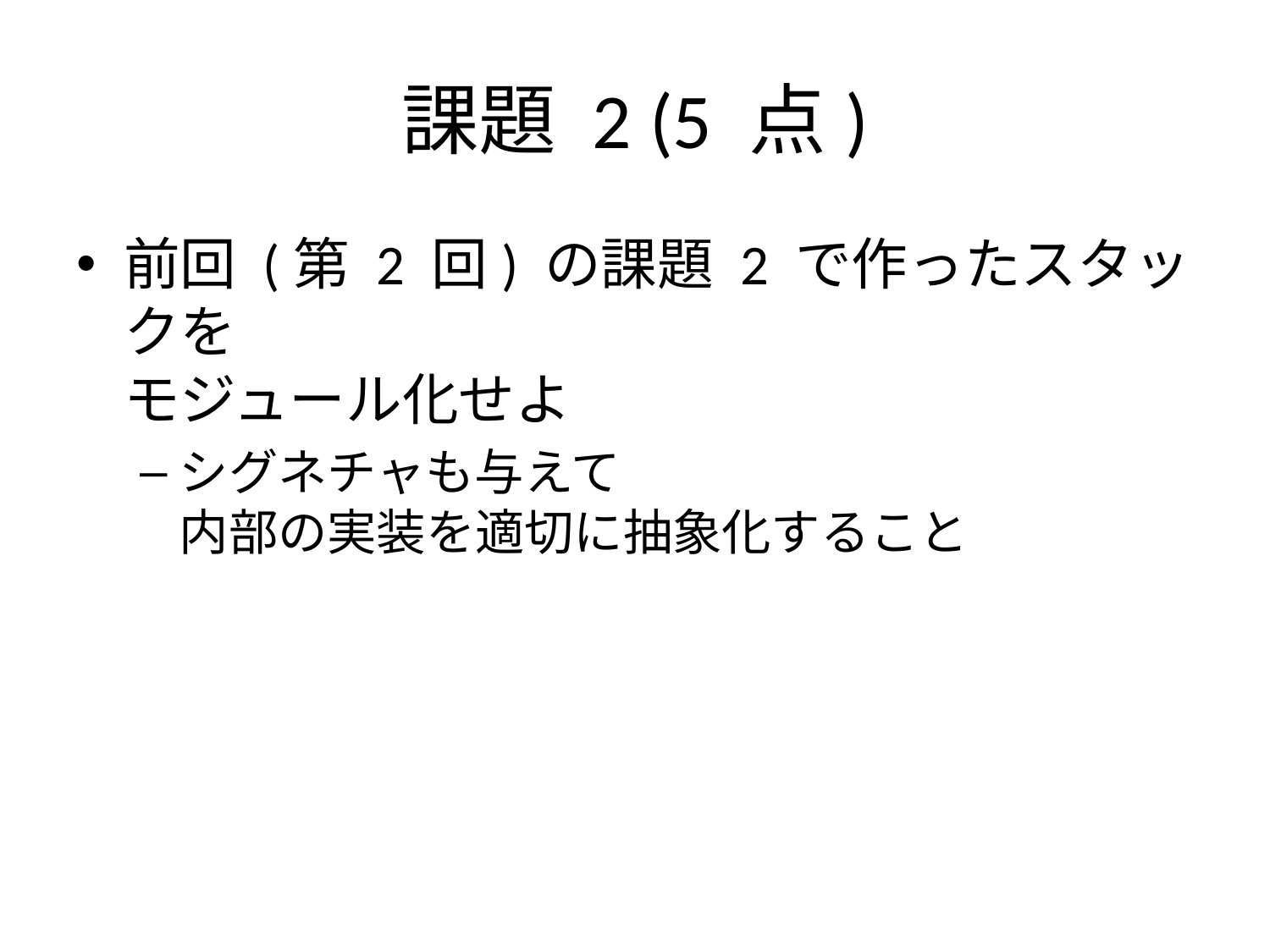

# 課題 2 (5 点)
前回 (第 2 回) の課題 2 で作ったスタックを
モジュール化せよ
シグネチャも与えて
内部の実装を適切に抽象化すること